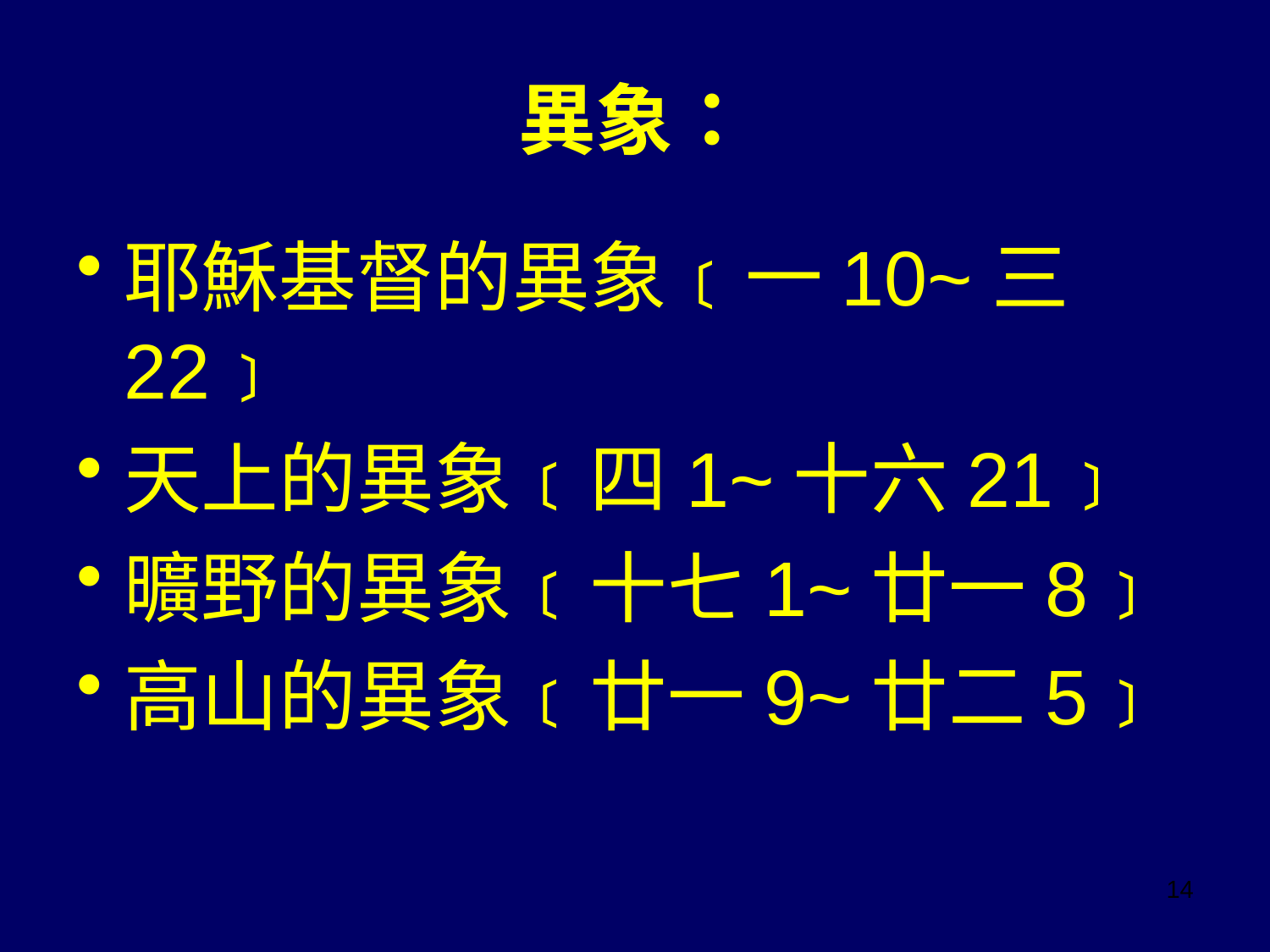

# 異象：
耶穌基督的異象﹝一10~三22﹞
天上的異象﹝四1~十六21﹞
曠野的異象﹝十七1~廿一8﹞
高山的異象﹝廿一9~廿二5﹞
14